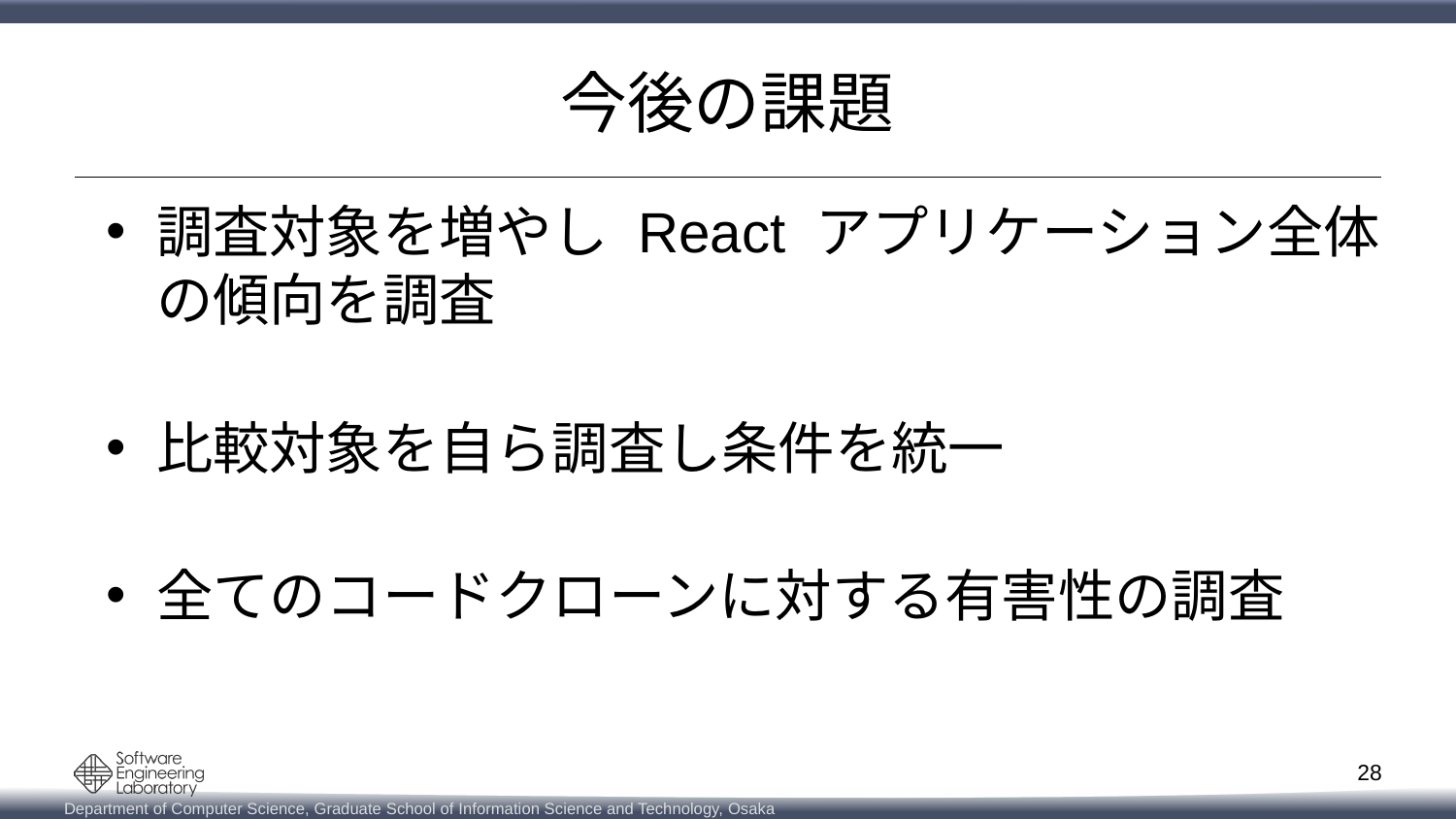

# 今後の課題
調査対象を増やし React アプリケーション全体の傾向を調査

比較対象を自ら調査し条件を統一

全てのコードクローンに対する有害性の調査
28